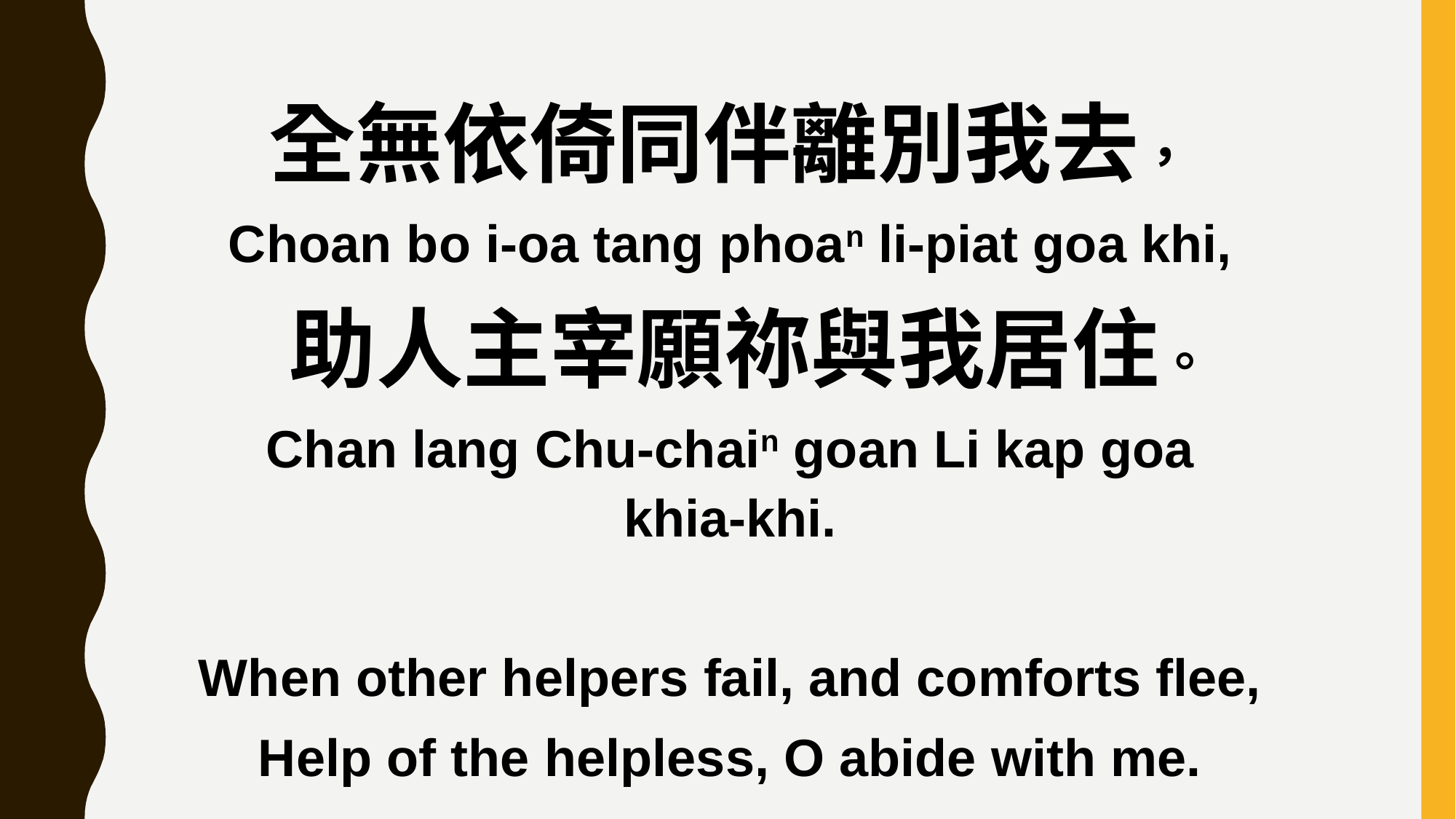

全無依倚同伴離別我去，
Choan bo i-oa tang phoan li-piat goa khi,
 助人主宰願祢與我居住。
Chan lang Chu-chain goan Li kap goa khia-khi.

When other helpers fail, and comforts flee,
Help of the helpless, O abide with me.